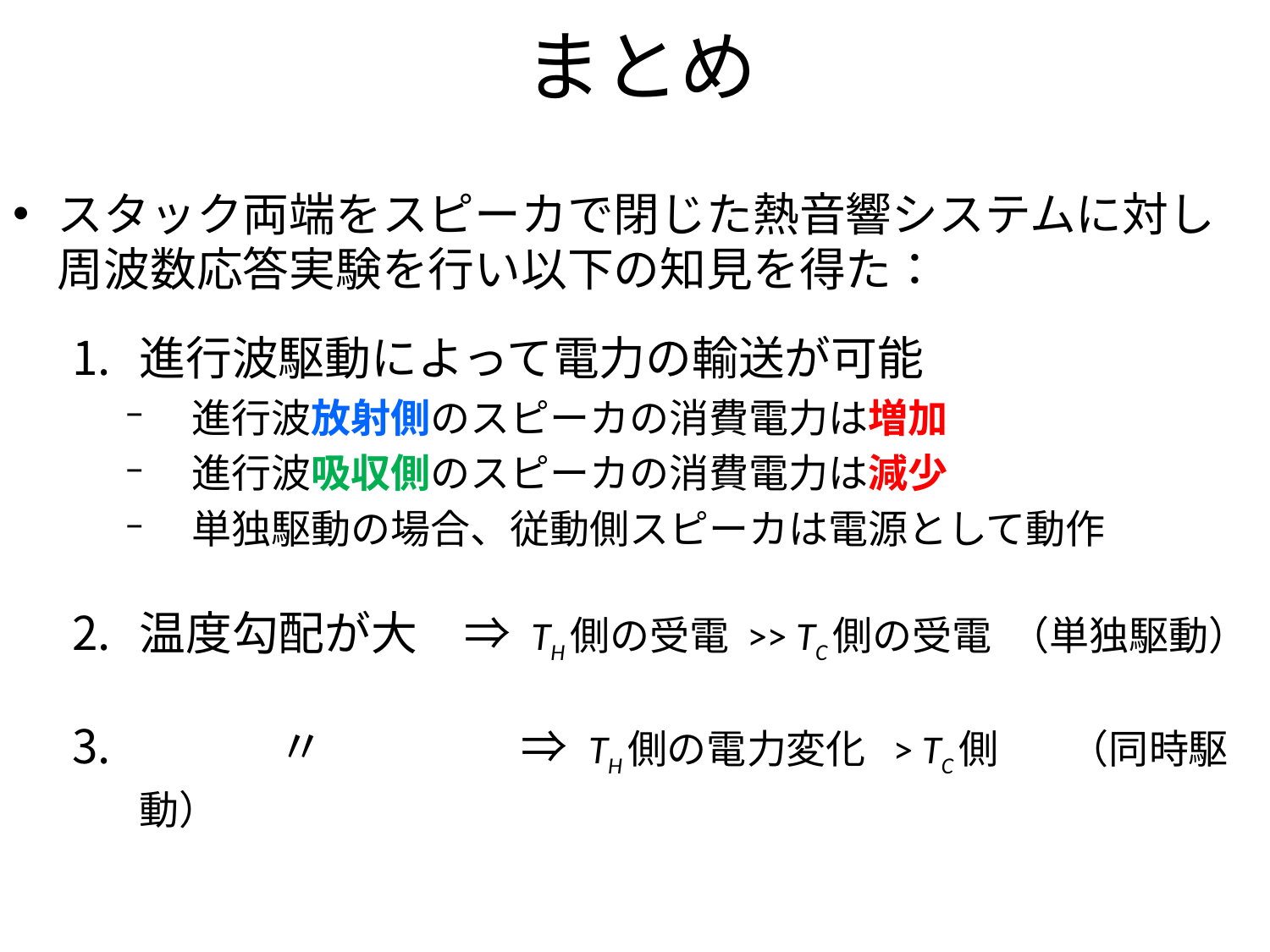

# まとめ
スタック両端をスピーカで閉じた熱音響システムに対し
周波数応答実験を行い以下の知見を得た：

進行波駆動によって電力の輸送が可能
進行波放射側のスピーカの消費電力は増加
進行波吸収側のスピーカの消費電力は減少
単独駆動の場合、従動側スピーカは電源として動作

温度勾配が大　⇒ TH側の受電 >> TC側の受電  （単独駆動）

　　　〃　      　    ⇒ TH側の電力変化  > TC側        （同時駆動）